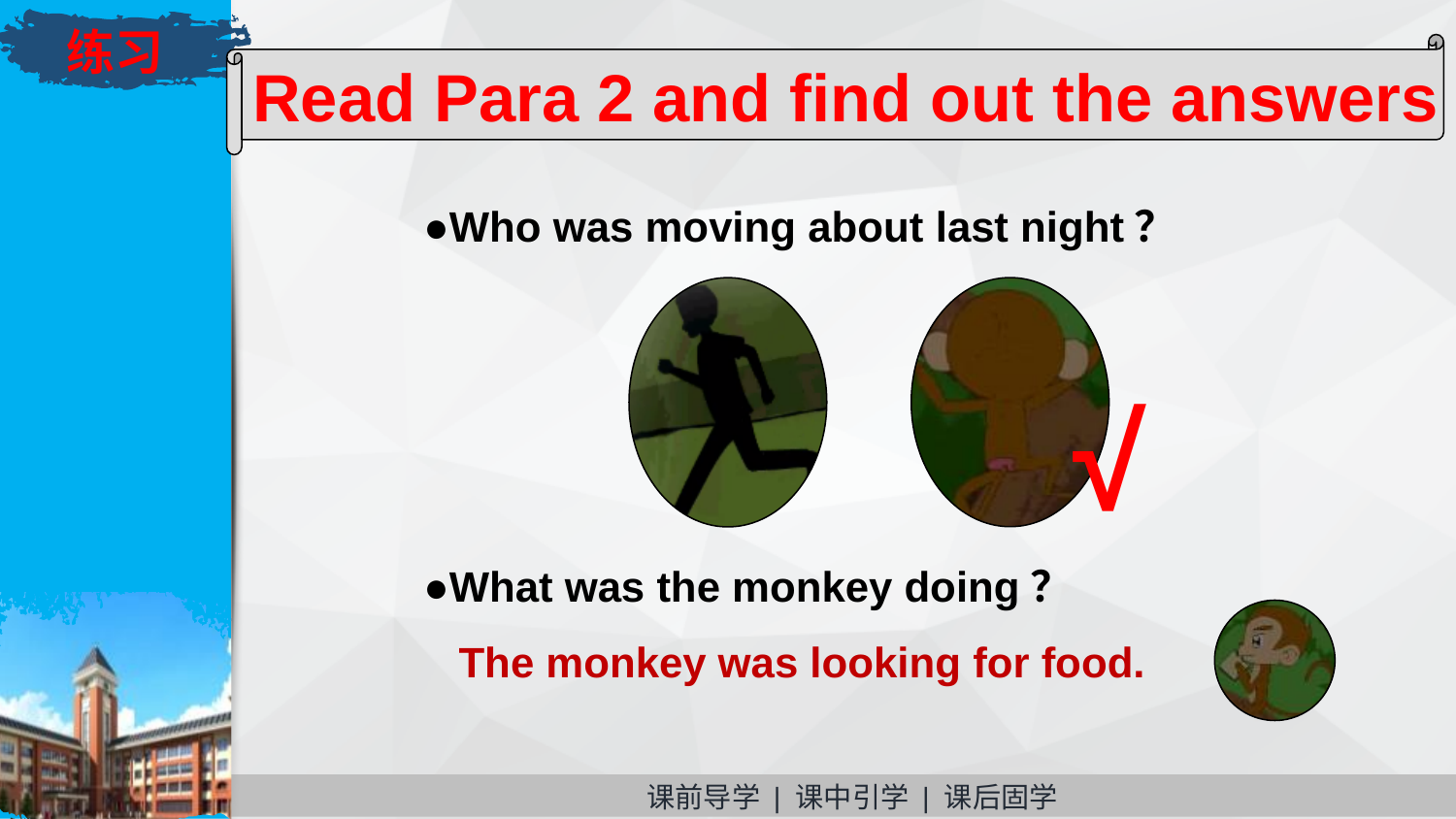

练习
Read Para 2 and find out the answers
●Who was moving about last night？

√
●What was the monkey doing？

The monkey was looking for food.